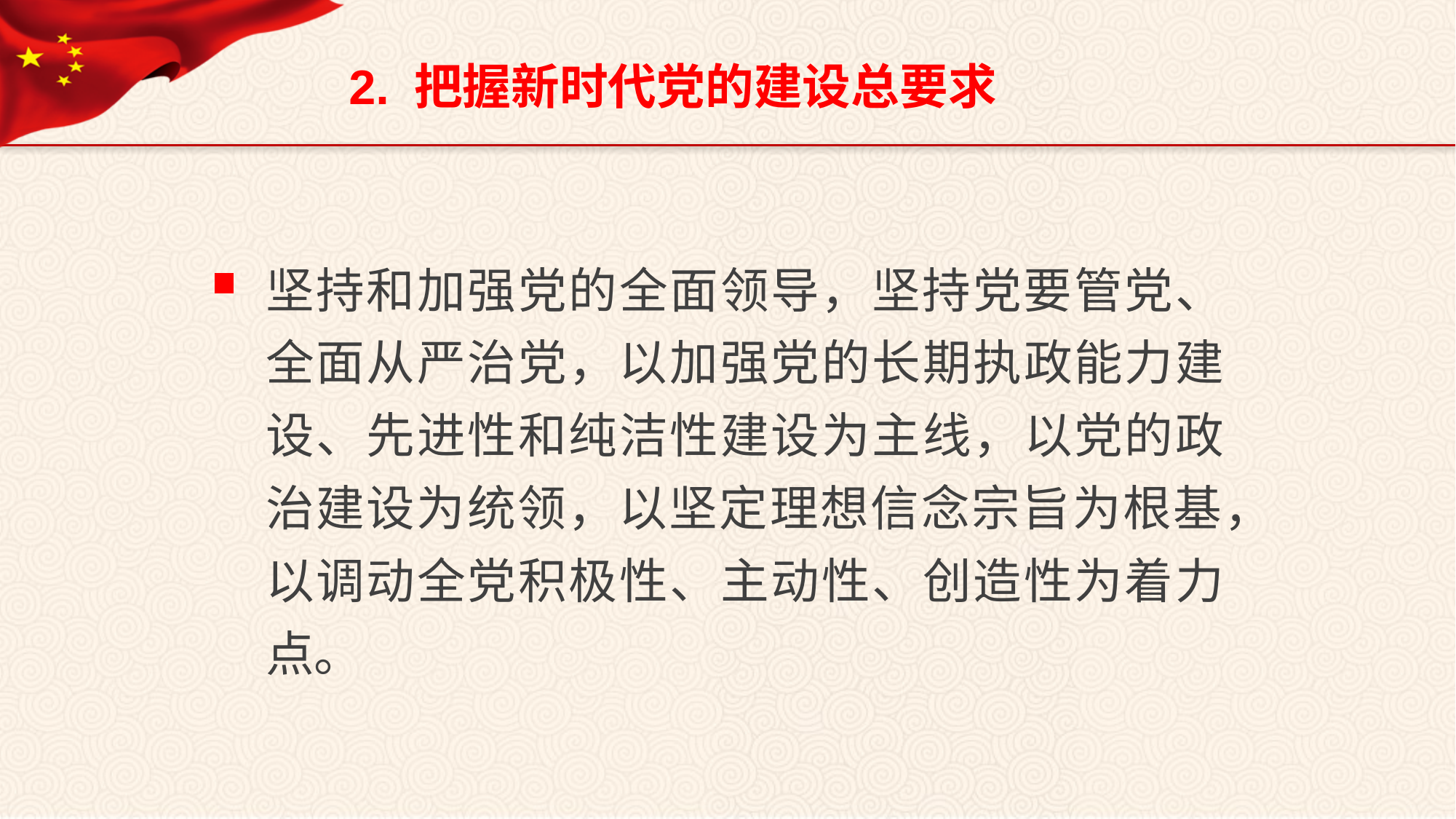

2. 把握新时代党的建设总要求
坚持和加强党的全面领导，坚持党要管党、全面从严治党，以加强党的长期执政能力建设、先进性和纯洁性建设为主线，以党的政治建设为统领，以坚定理想信念宗旨为根基，以调动全党积极性、主动性、创造性为着力点。